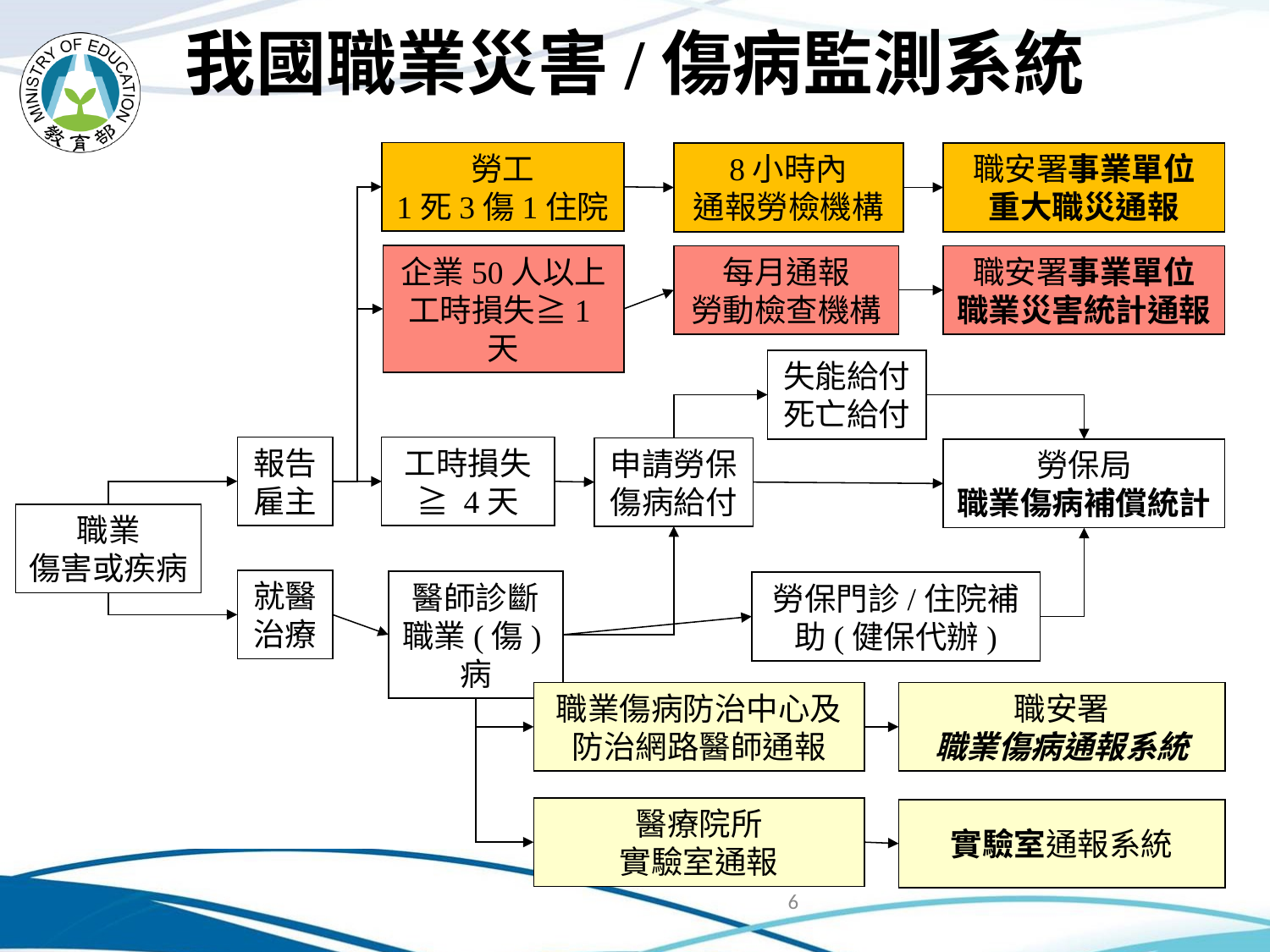

# 我國職業災害/傷病監測系統
勞工
1死3傷1住院
8小時內
通報勞檢機構
職安署事業單位
重大職災通報
企業50人以上工時損失≧1天
每月通報
勞動檢查機構
職安署事業單位
職業災害統計通報
失能給付
死亡給付
報告雇主
工時損失≧ 4天
申請勞保
傷病給付
勞保局
職業傷病補償統計
職業
傷害或疾病
就醫治療
醫師診斷職業(傷)病
勞保門診/住院補助(健保代辦)
職業傷病防治中心及防治網路醫師通報
職安署
職業傷病通報系統
醫療院所
實驗室通報
實驗室通報系統
6